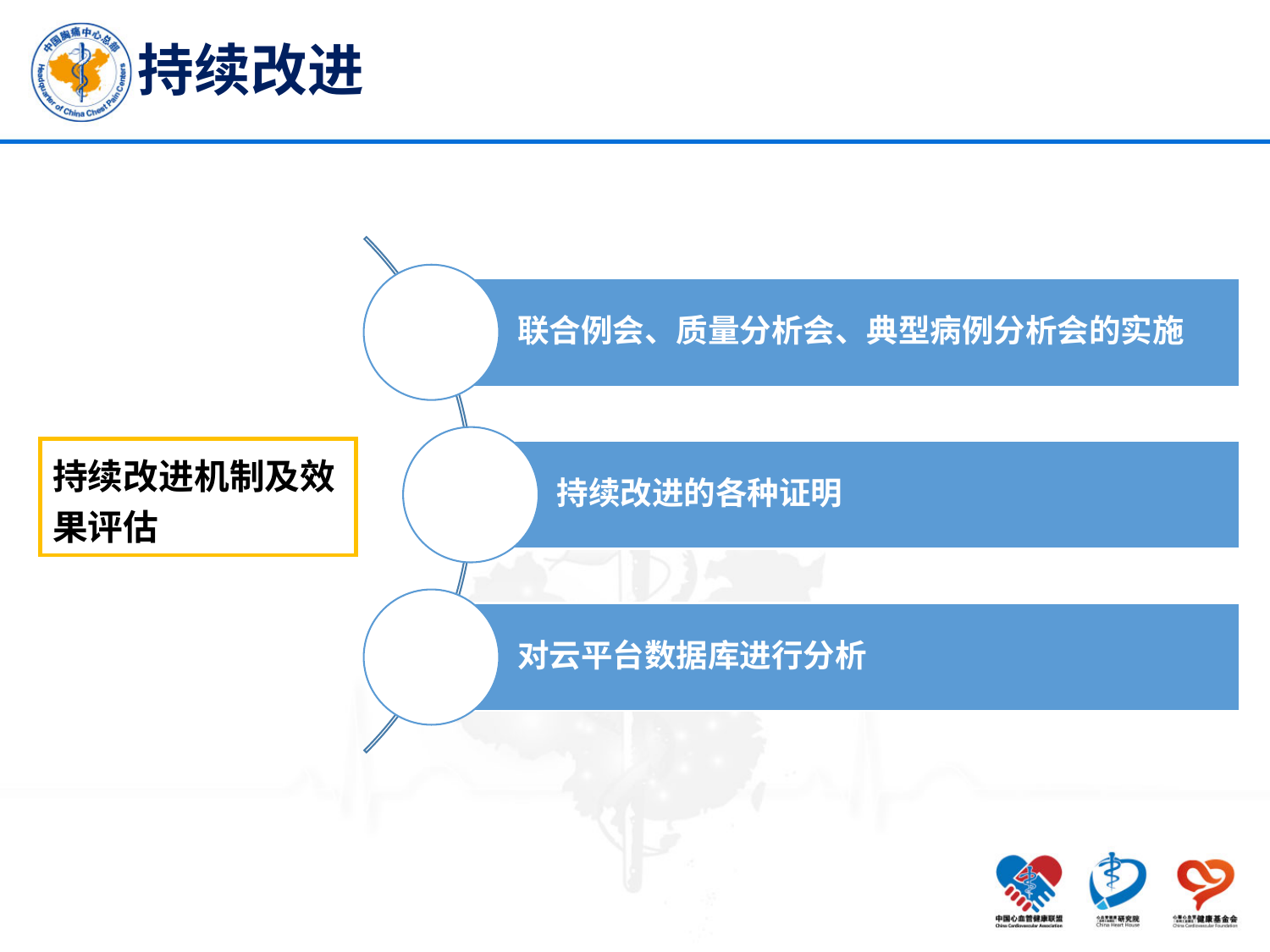

# 持续改进
联合例会、质量分析会、典型病例分析会的实施
持续改进的各种证明
对云平台数据库进行分析
持续改进机制及效果评估